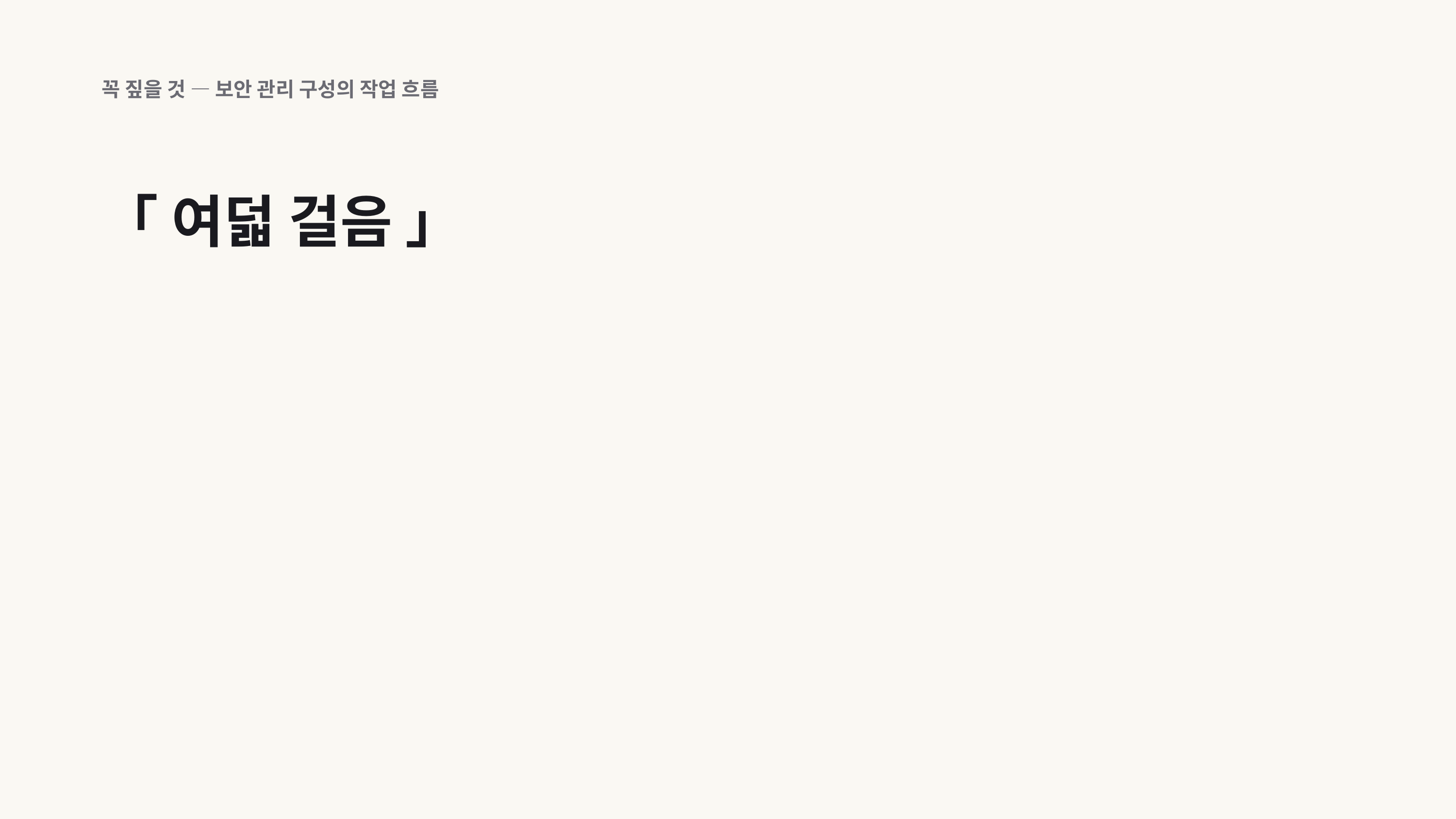

꼭 짚을 것 — 보안 관리 구성의 작업 흐름
「 여덟 걸음 」